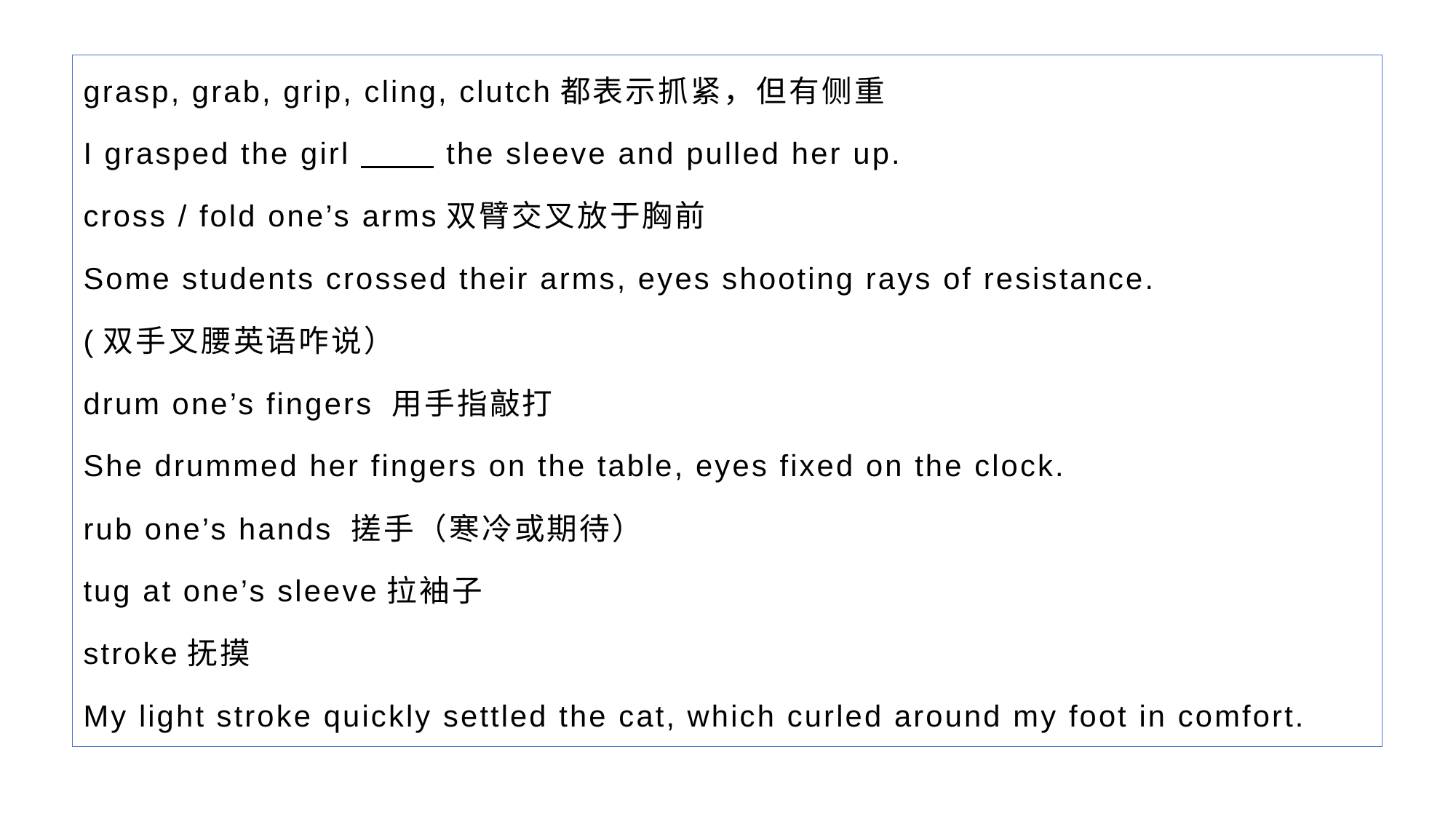

grasp, grab, grip, cling, clutch都表示抓紧，但有侧重
I grasped the girl         the sleeve and pulled her up.
cross / fold one’s arms双臂交叉放于胸前
Some students crossed their arms, eyes shooting rays of resistance.
(双手叉腰英语咋说）
drum one’s fingers 用手指敲打
She drummed her fingers on the table, eyes fixed on the clock.
rub one’s hands 搓手（寒冷或期待）
tug at one’s sleeve拉袖子
stroke抚摸
My light stroke quickly settled the cat, which curled around my foot in comfort.